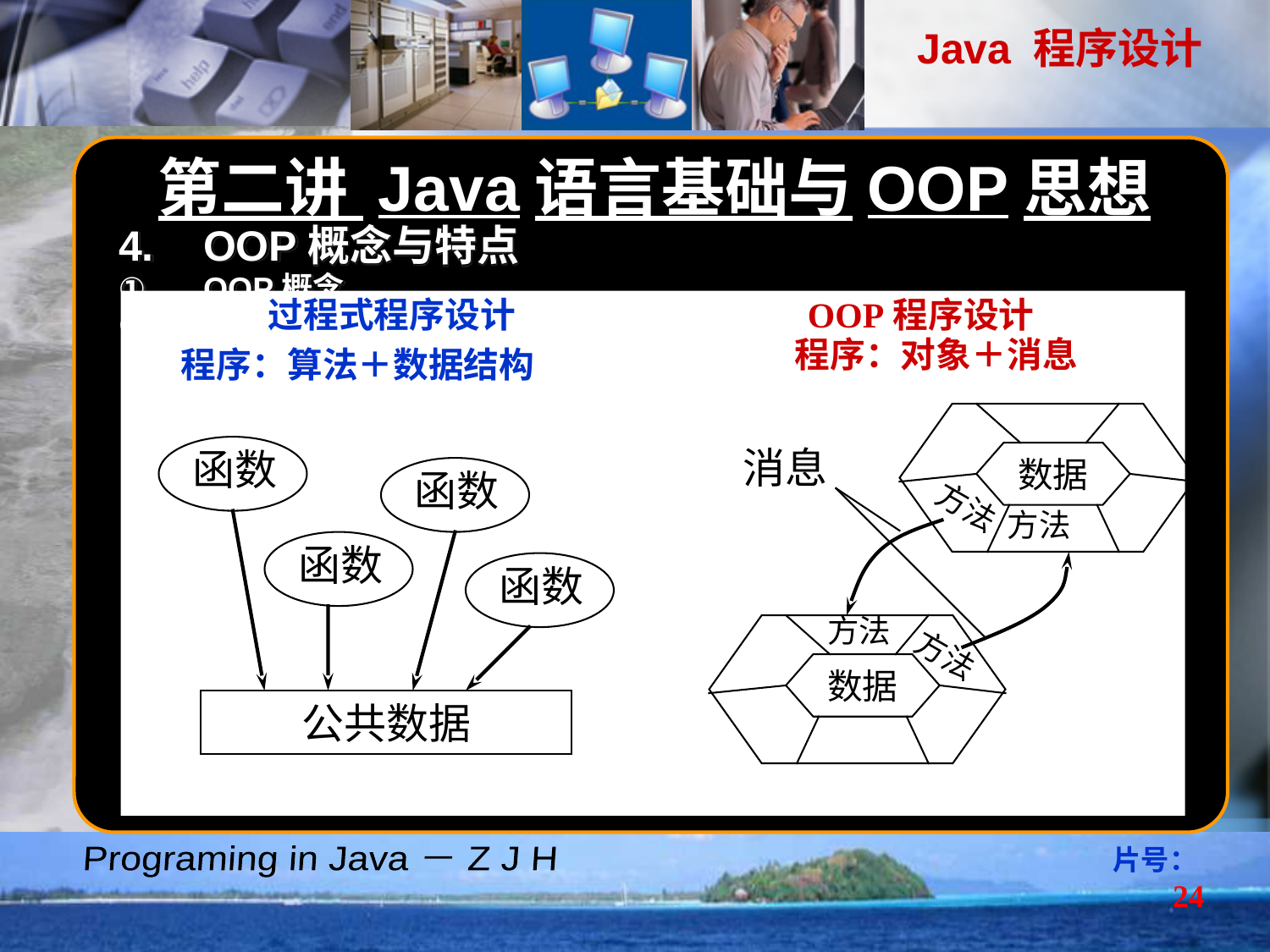

第二讲 Java语言基础与OOP思想
OOP概念与特点
OOP概念
OOP特点
封装性（encapsulation）
实现了数据的隐藏及安全性
提高了程序的模块化，且易于维护
继承性（inheritance）
体现了对现实世界的抽象模拟
提高了代码的复用性
Java仅支持单重继承，但可通过接口实现多重继承
多态性（polymorphism）
即用同一个名字调用实现不同操作的方法
方式1：不同的类之间的同名方法（中国/美国　改革）
方式2：参数不同的同名方法（如max()方法）
使用方便，且降低了维护和编程量
过程式程序设计
OOP程序设计

程序：对象＋消息
程序：算法＋数据结构

数据
方法
方法
方法

数据
方法
消息

函数

函数

函数

函数

公共数据
片号：24